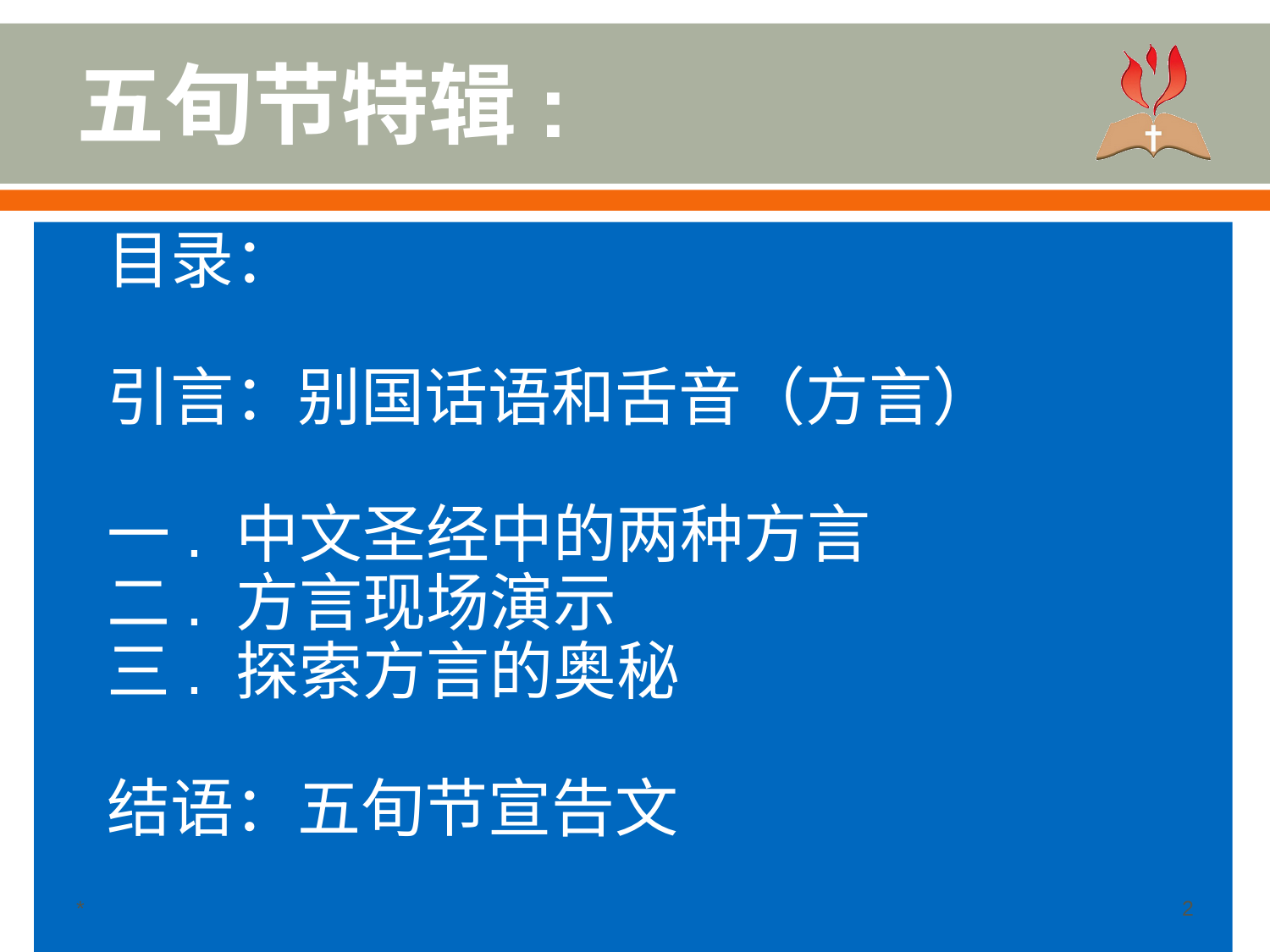

# 五旬节特辑:

目录：

引言：别国话语和舌音（方言）

一. 中文圣经中的两种方言
二. 方言现场演示
三. 探索方言的奥秘

结语：五旬节宣告文

*
2